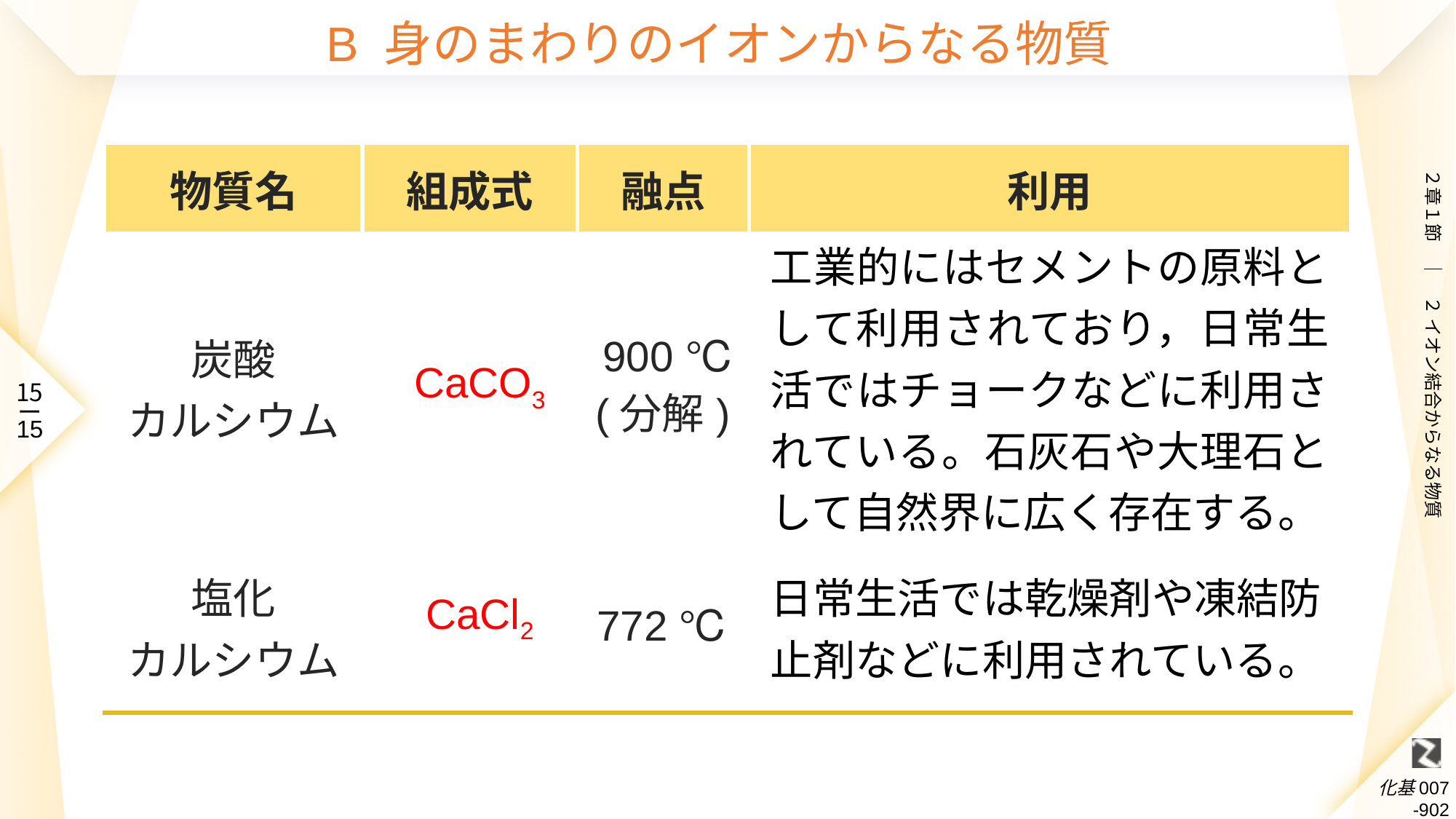

# B 身のまわりのイオンからなる物質
| 物質名 | 組成式 | 融点 | 利用 |
| --- | --- | --- | --- |
| 炭酸 カルシウム |  | 900 ℃ (分解) | 工業的にはセメントの原料として利用されており，日常生活ではチョークなどに利用されている。石灰石や大理石として自然界に広く存在する。 |
| 塩化 カルシウム |  | 772 ℃ | 日常生活では乾燥剤や凍結防止剤などに利用されている。 |
CaCO3
CaCl2